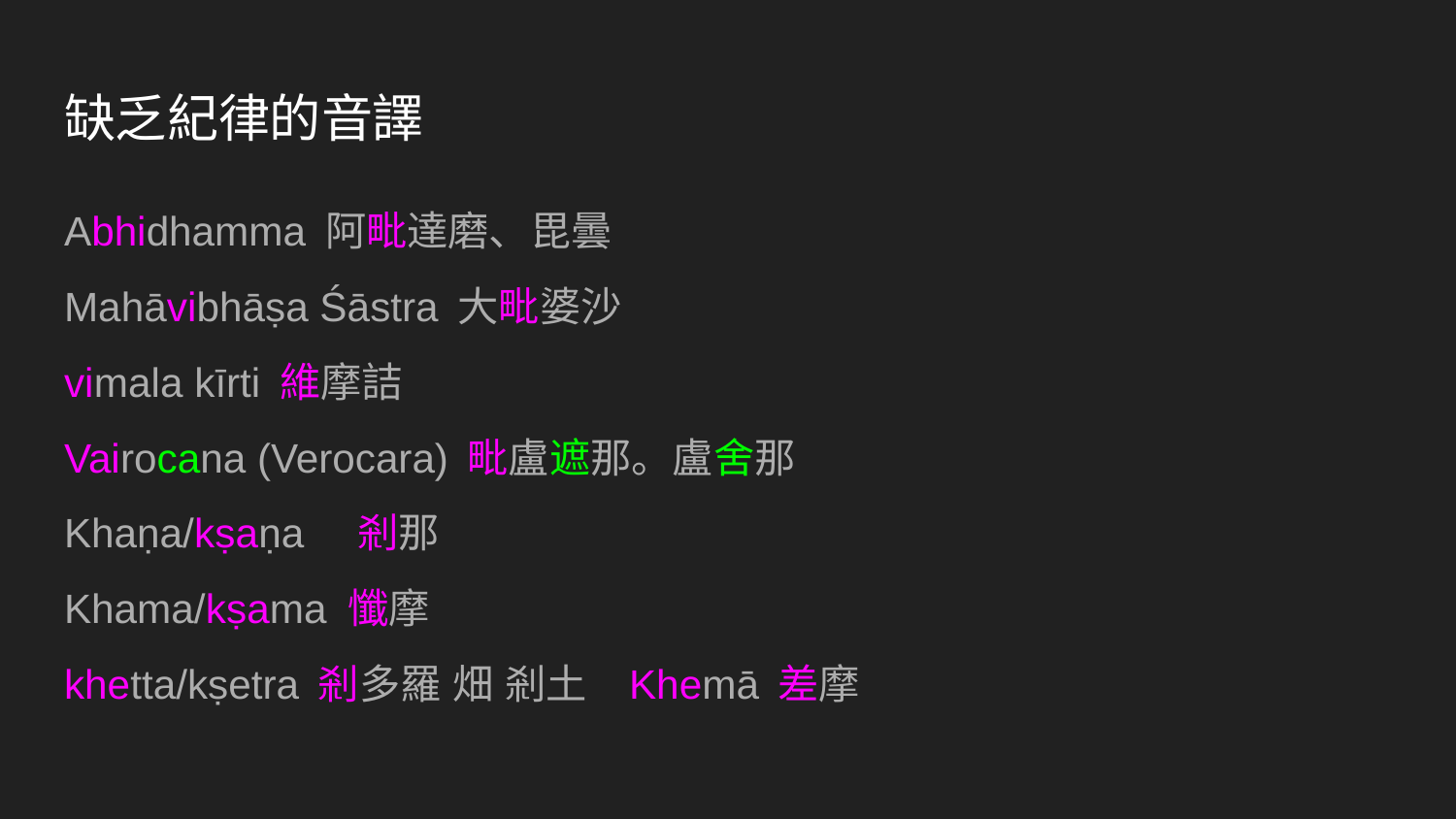

# 缺乏紀律的音譯
Abhidhamma 阿毗達磨、毘曇
Mahāvibhāṣa Śāstra 大毗婆沙
vimala kīrti 維摩詰
Vairocana (Verocara) 毗盧遮那。盧舍那
Khaṇa/kṣaṇa    剎那
Khama/kṣama  懺摩
khetta/kṣetra 剎多羅 畑 剎土   Khemā 差摩